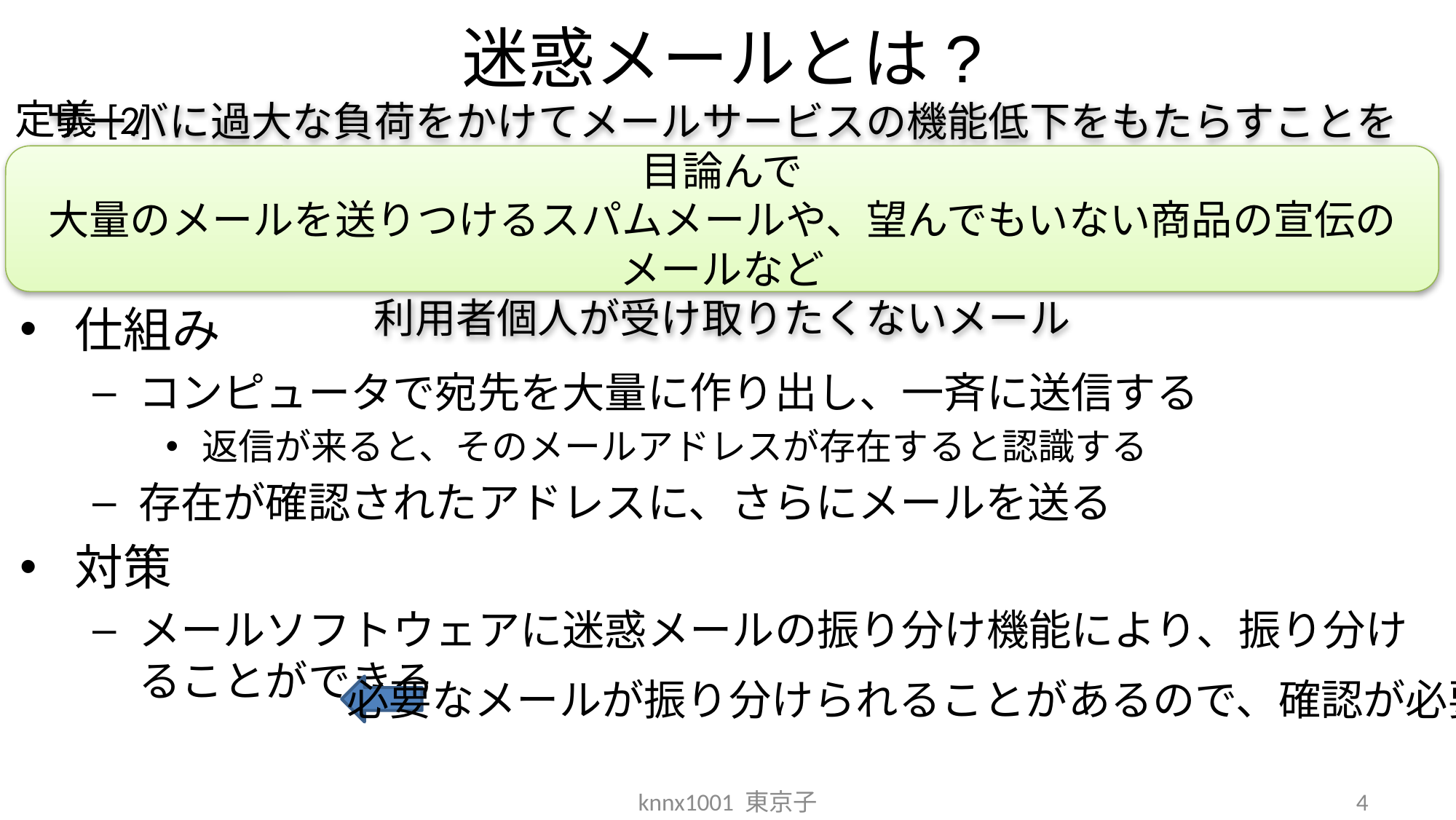

# 迷惑メールとは?
定義[2]
サーバに過大な負荷をかけてメールサービスの機能低下をもたらすことを目論んで
大量のメールを送りつけるスパムメールや、望んでもいない商品の宣伝のメールなど
利用者個人が受け取りたくないメール
仕組み
コンピュータで宛先を大量に作り出し、一斉に送信する
返信が来ると、そのメールアドレスが存在すると認識する
存在が確認されたアドレスに、さらにメールを送る
対策
メールソフトウェアに迷惑メールの振り分け機能により、振り分けることができる
必要なメールが振り分けられることがあるので、確認が必要

knnx1001 東京子
4